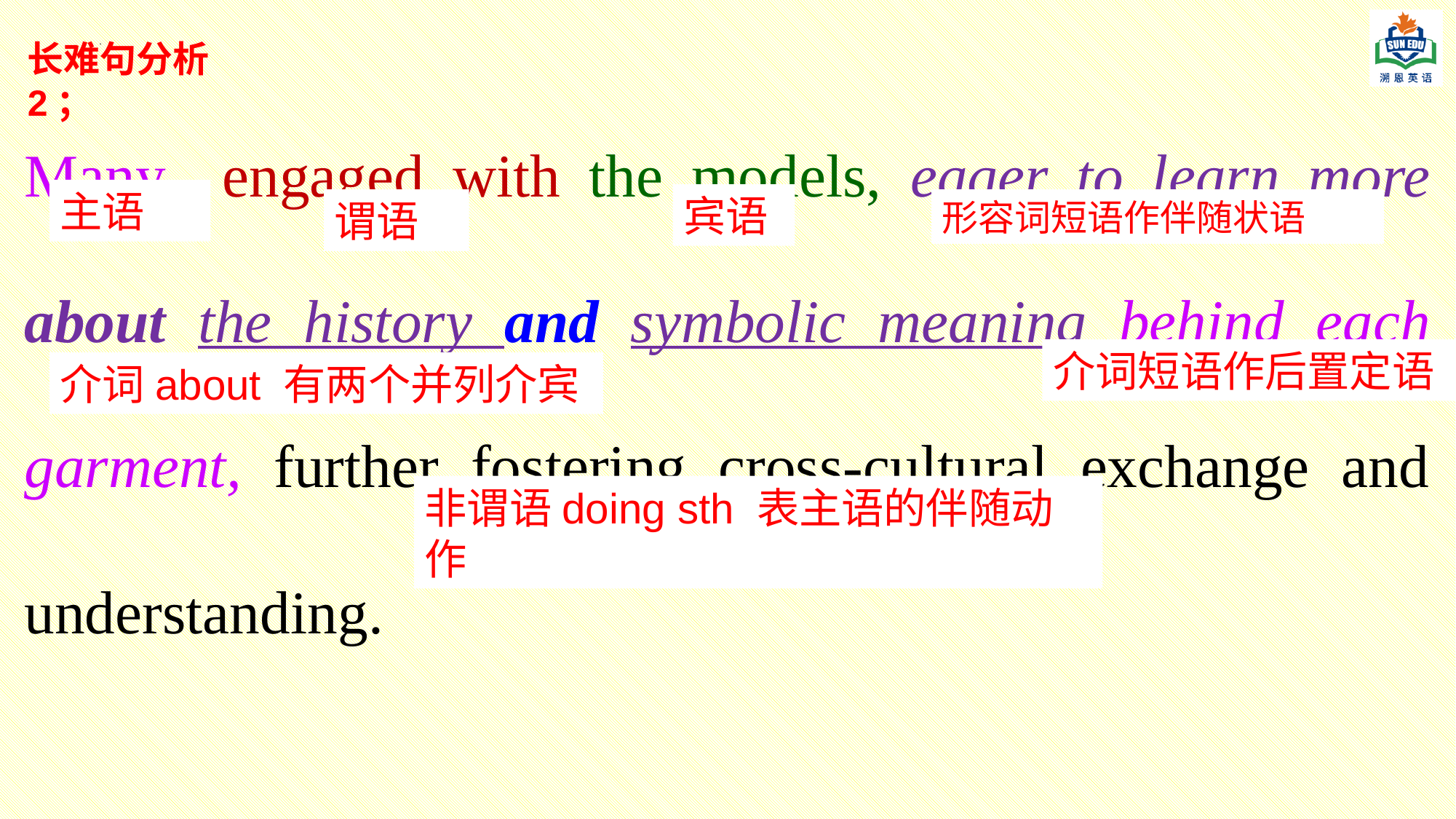

长难句分析2；
Many  engaged with the models, eager to learn more about the history and symbolic meaning behind each garment, further fostering cross-cultural exchange and understanding.
主语
宾语
谓语
形容词短语作伴随状语
介词短语作后置定语
介词about 有两个并列介宾
非谓语doing sth 表主语的伴随动作